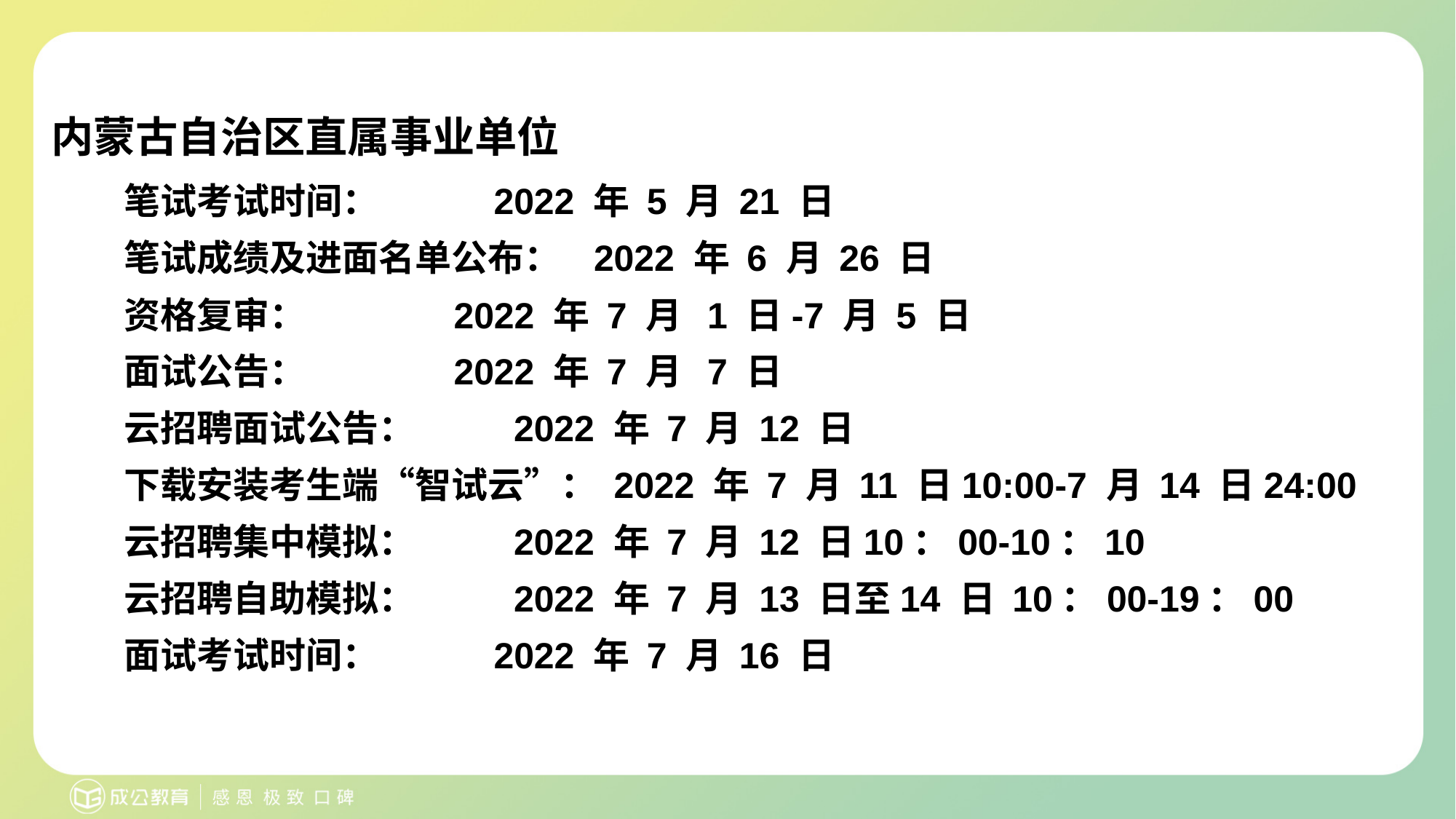

# 内蒙古自治区直属事业单位
笔试考试时间：             2022 年 5 月 21 日
笔试成绩及进面名单公布：   2022 年 6 月 26 日
资格复审：                 2022 年 7 月  1 日-7 月 5 日
面试公告：                 2022 年 7 月  7 日
云招聘面试公告：           2022 年 7 月 12 日
下载安装考生端“智试云”： 2022 年 7 月 11 日10:00-7 月 14 日24:00
云招聘集中模拟：           2022 年 7 月 12 日10：00-10：10
云招聘自助模拟：           2022 年 7 月 13 日至14 日 10：00-19：00
面试考试时间：             2022 年 7 月 16 日